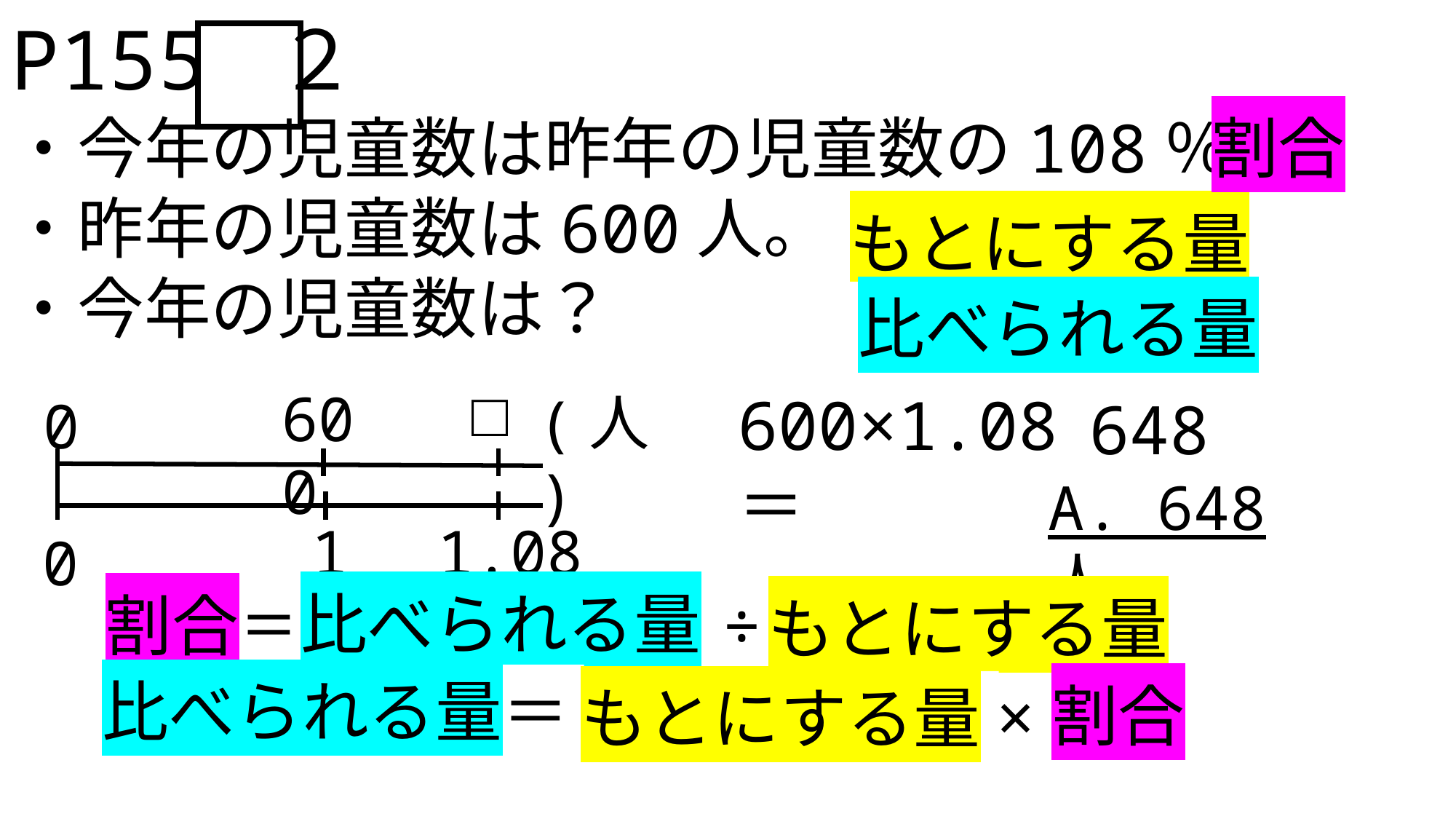

P155 ２
・今年の児童数は昨年の児童数の108％。
・昨年の児童数は600人。
・今年の児童数は？

割合
もとにする量
比べられる量
□
600
600×1.08＝
(人)
0
648
A. 648人
1.08
1
0
比べられる量
割合＝　　　　　　÷
もとにする量
比べられる量＝
割合
　　　　　　　×
もとにする量